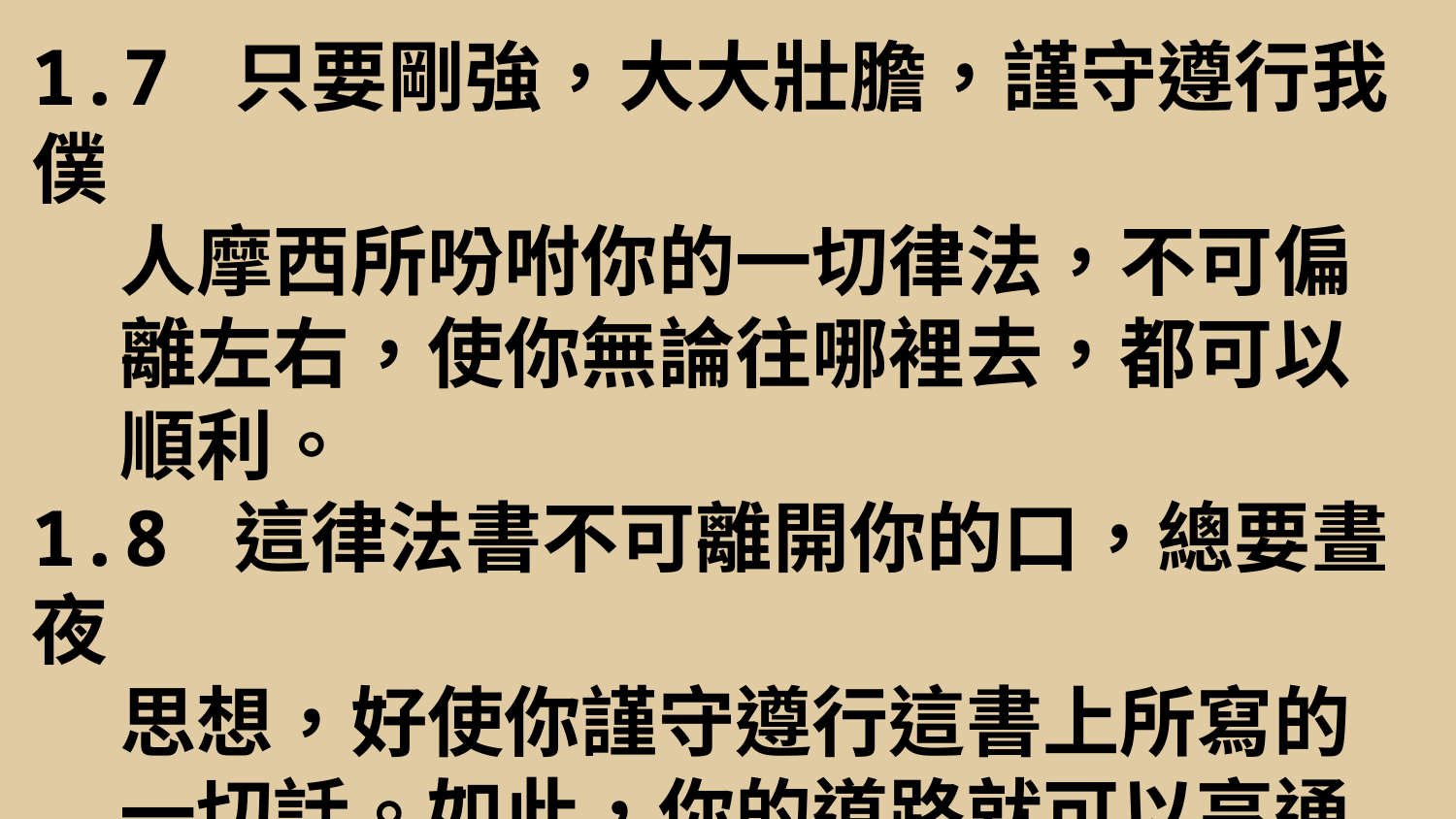

1.7 只要剛強，大大壯膽，謹守遵行我僕
    人摩西所吩咐你的一切律法，不可偏
    離左右，使你無論往哪裡去，都可以
    順利。
1.8 這律法書不可離開你的口，總要晝夜
    思想，好使你謹守遵行這書上所寫的
    一切話。如此，你的道路就可以亨通
    ，凡事順利。